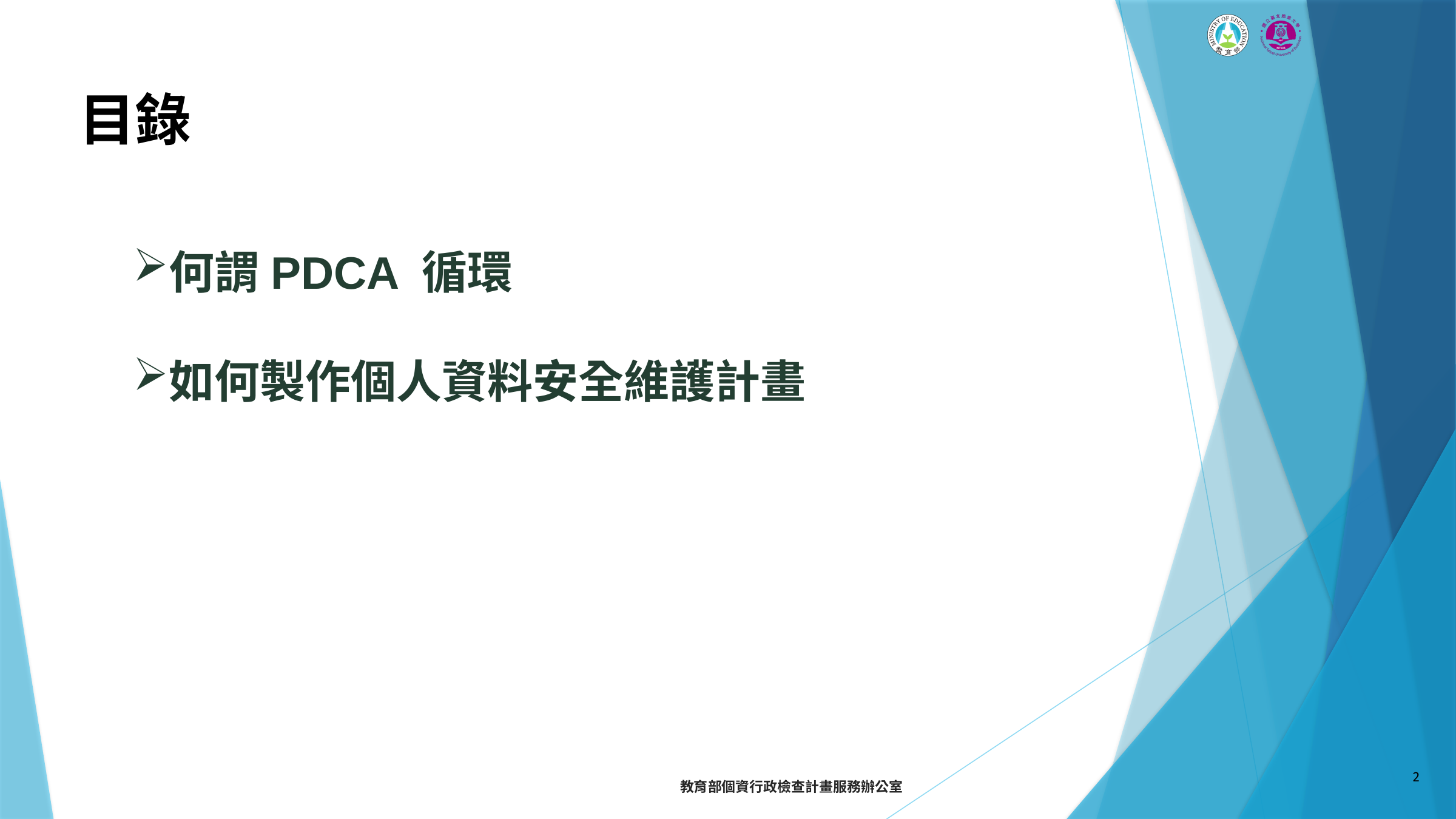

目錄
何謂PDCA 循環
如何製作個人資料安全維護計畫
2
教育部個資行政檢查計畫服務辦公室